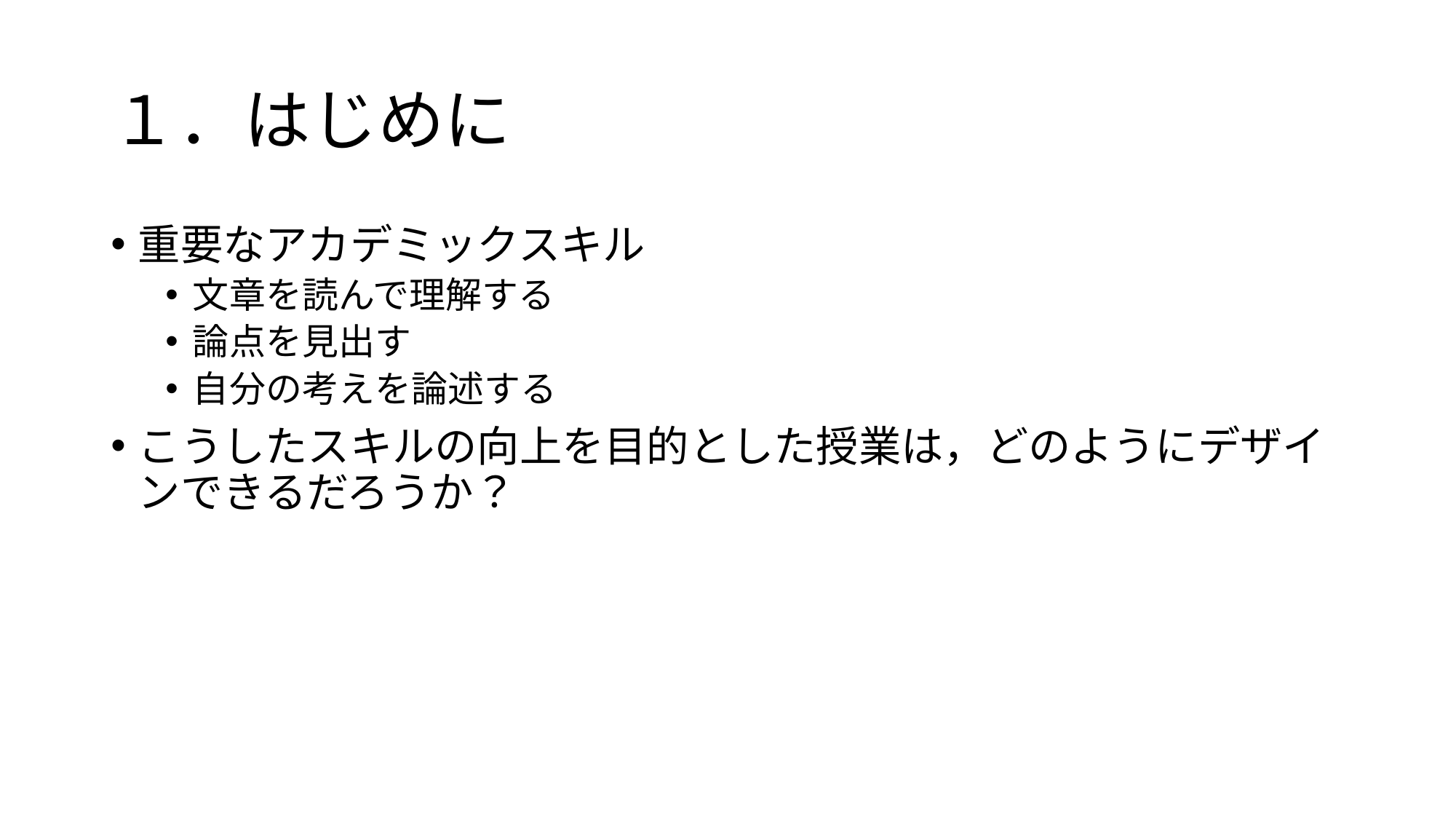

# １．はじめに
重要なアカデミックスキル
文章を読んで理解する
論点を見出す
自分の考えを論述する
こうしたスキルの向上を目的とした授業は，どのようにデザインできるだろうか？